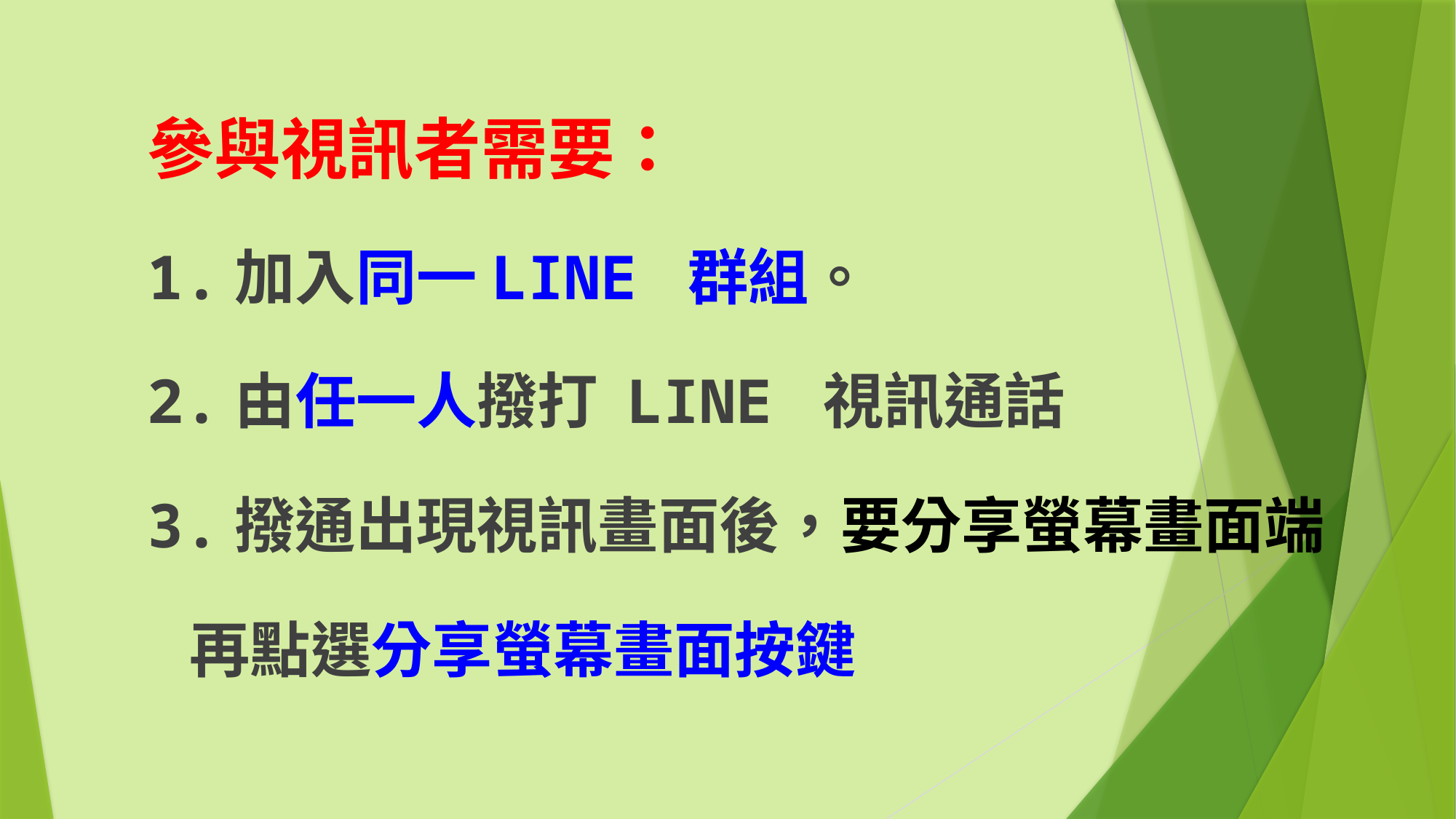

參與視訊者需要：
1.加入同一LINE 群組。
2.由任一人撥打 LINE 視訊通話
3.撥通出現視訊畫面後，要分享螢幕畫面端
  再點選分享螢幕畫面按鍵